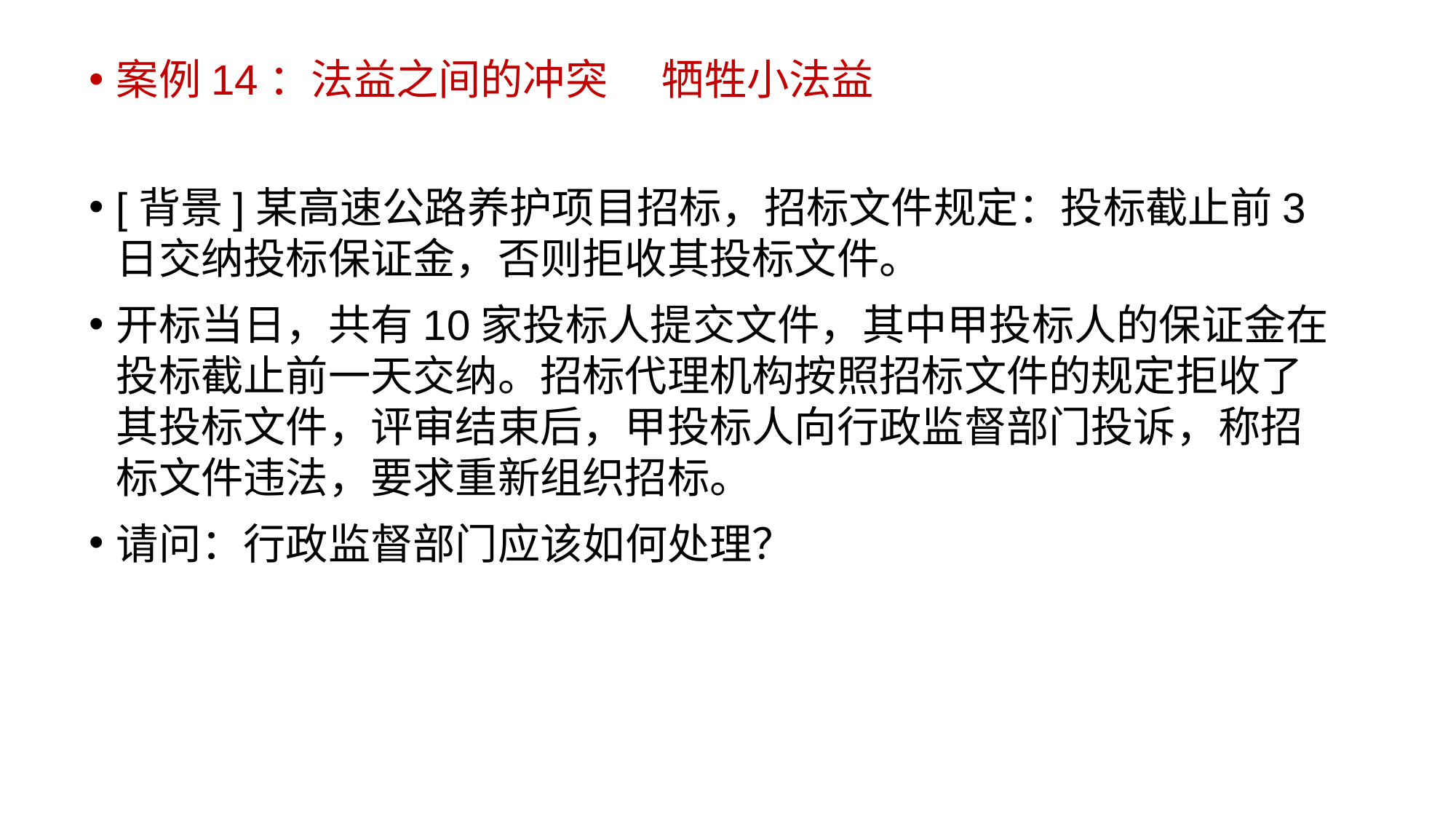

案例14：法益之间的冲突	牺牲小法益

[背景]某高速公路养护项目招标，招标文件规定：投标截止前3日交纳投标保证金，否则拒收其投标文件。
开标当日，共有10家投标人提交文件，其中甲投标人的保证金在投标截止前一天交纳。招标代理机构按照招标文件的规定拒收了其投标文件，评审结束后，甲投标人向行政监督部门投诉，称招标文件违法，要求重新组织招标。
请问：行政监督部门应该如何处理？